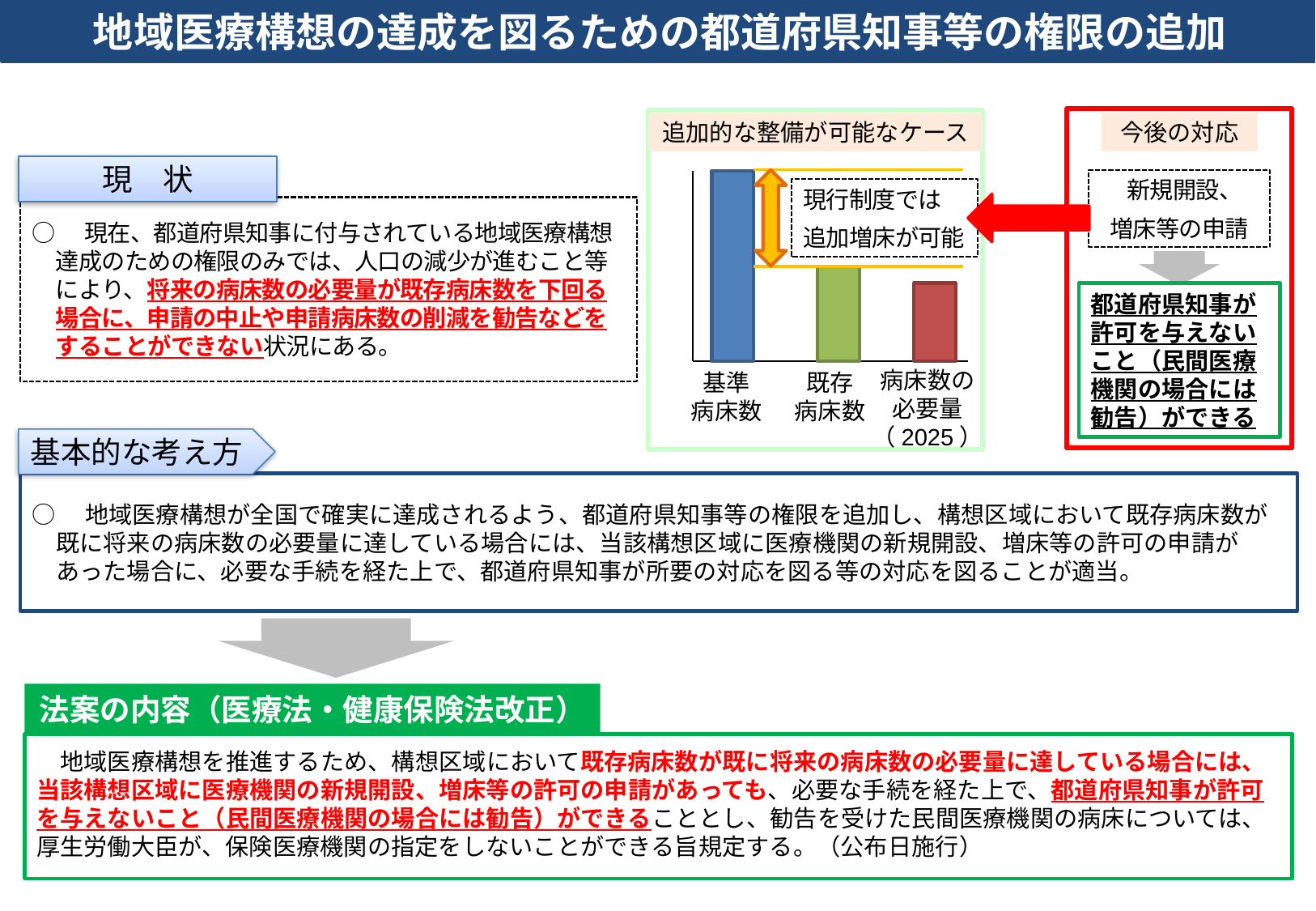

地域医療構想の達成を図るための都道府県知事等の権限の追加

追加的な整備が可能なケース
今後の対応
現　状

 新規開設、
増床等の申請

現行制度では
追加増床が可能

○　現在、都道府県知事に付与されている地域医療構想達成のための権限のみでは、人口の減少が進むこと等により、将来の病床数の必要量が既存病床数を下回る場合に、申請の中止や申請病床数の削減を勧告などをすることができない状況にある。

都道府県知事が許可を与えないこと（民間医療機関の場合には勧告）ができる
病床数の
必要量
（2025）
基準
病床数
既存
病床数
基本的な考え方
○　地域医療構想が全国で確実に達成されるよう、都道府県知事等の権限を追加し、構想区域において既存病床数が既に将来の病床数の必要量に達している場合には、当該構想区域に医療機関の新規開設、増床等の許可の申請があった場合に、必要な手続を経た上で、都道府県知事が所要の対応を図る等の対応を図ることが適当。

法案の内容（医療法・健康保険法改正）

　地域医療構想を推進するため、構想区域において既存病床数が既に将来の病床数の必要量に達している場合には、当該構想区域に医療機関の新規開設、増床等の許可の申請があっても、必要な手続を経た上で、都道府県知事が許可を与えないこと（民間医療機関の場合には勧告）ができることとし、勧告を受けた民間医療機関の病床については、厚生労働大臣が、保険医療機関の指定をしないことができる旨規定する。（公布日施行）